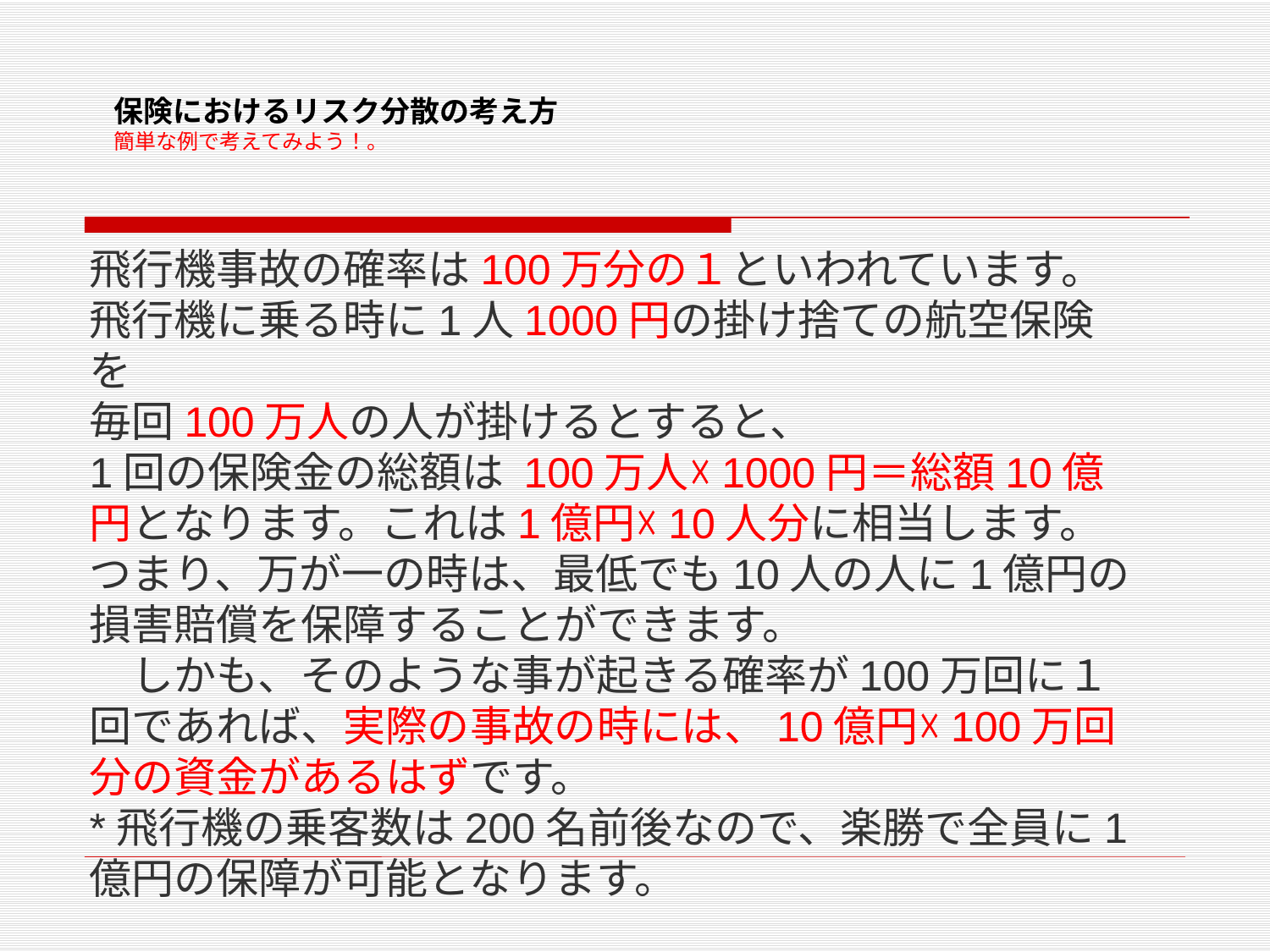

# 保険におけるリスク分散の考え方 簡単な例で考えてみよう！。
飛行機事故の確率は100万分の１といわれています。
飛行機に乗る時に1人1000円の掛け捨ての航空保険を
毎回100万人の人が掛けるとすると、
1回の保険金の総額は 100万人☓1000円＝総額10億円となります。これは1億円☓10人分に相当します。
つまり、万が一の時は、最低でも10人の人に1億円の損害賠償を保障することができます。
　しかも、そのような事が起きる確率が100万回に１回であれば、実際の事故の時には、10億円☓100万回分の資金があるはずです。
*飛行機の乗客数は200名前後なので、楽勝で全員に1億円の保障が可能となります。